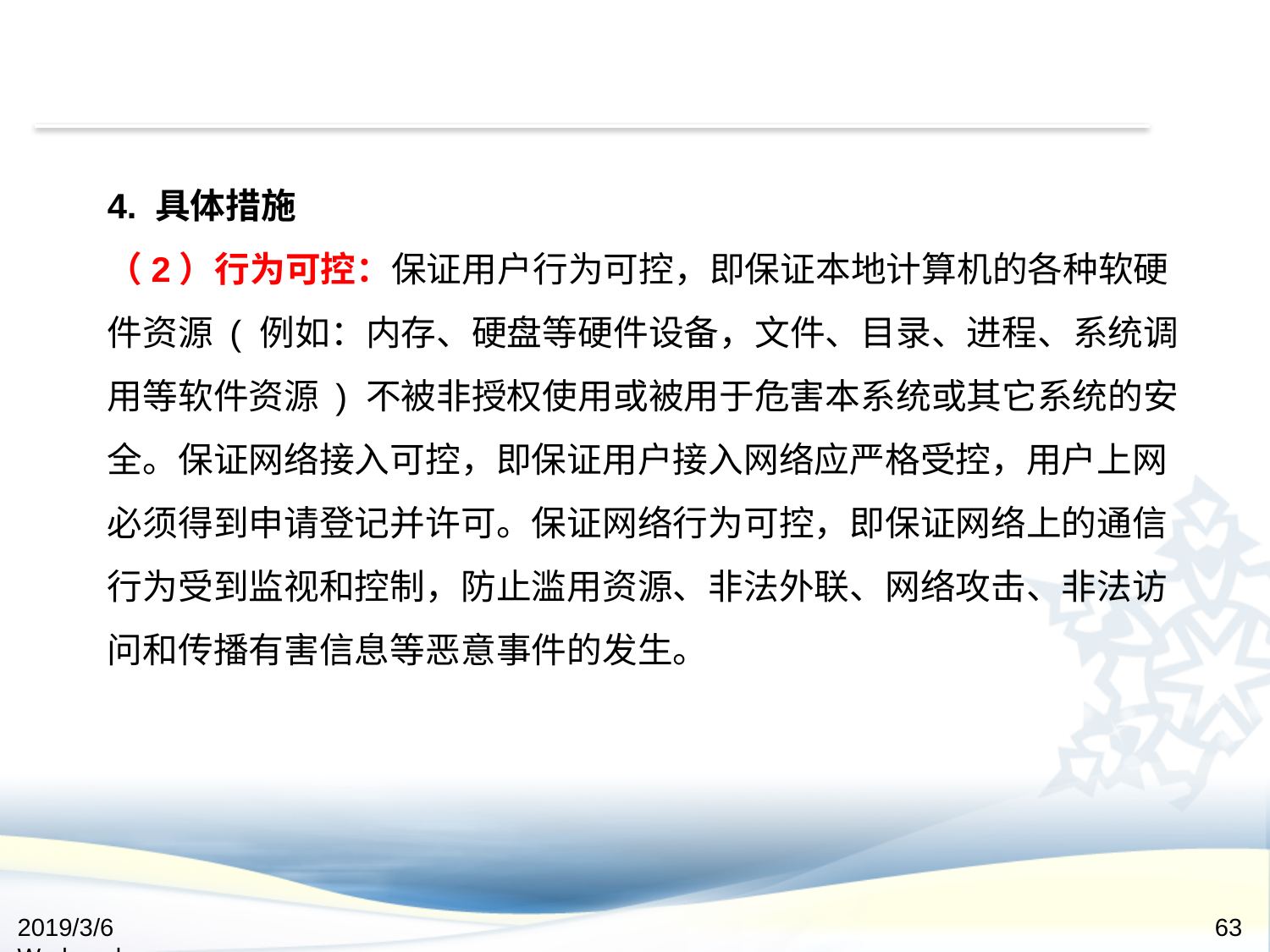

4. 具体措施
（2）行为可控：保证用户行为可控，即保证本地计算机的各种软硬件资源 ( 例如：内存、硬盘等硬件设备，文件、目录、进程、系统调用等软件资源 ) 不被非授权使用或被用于危害本系统或其它系统的安全。保证网络接入可控，即保证用户接入网络应严格受控，用户上网必须得到申请登记并许可。保证网络行为可控，即保证网络上的通信行为受到监视和控制，防止滥用资源、非法外联、网络攻击、非法访问和传播有害信息等恶意事件的发生。